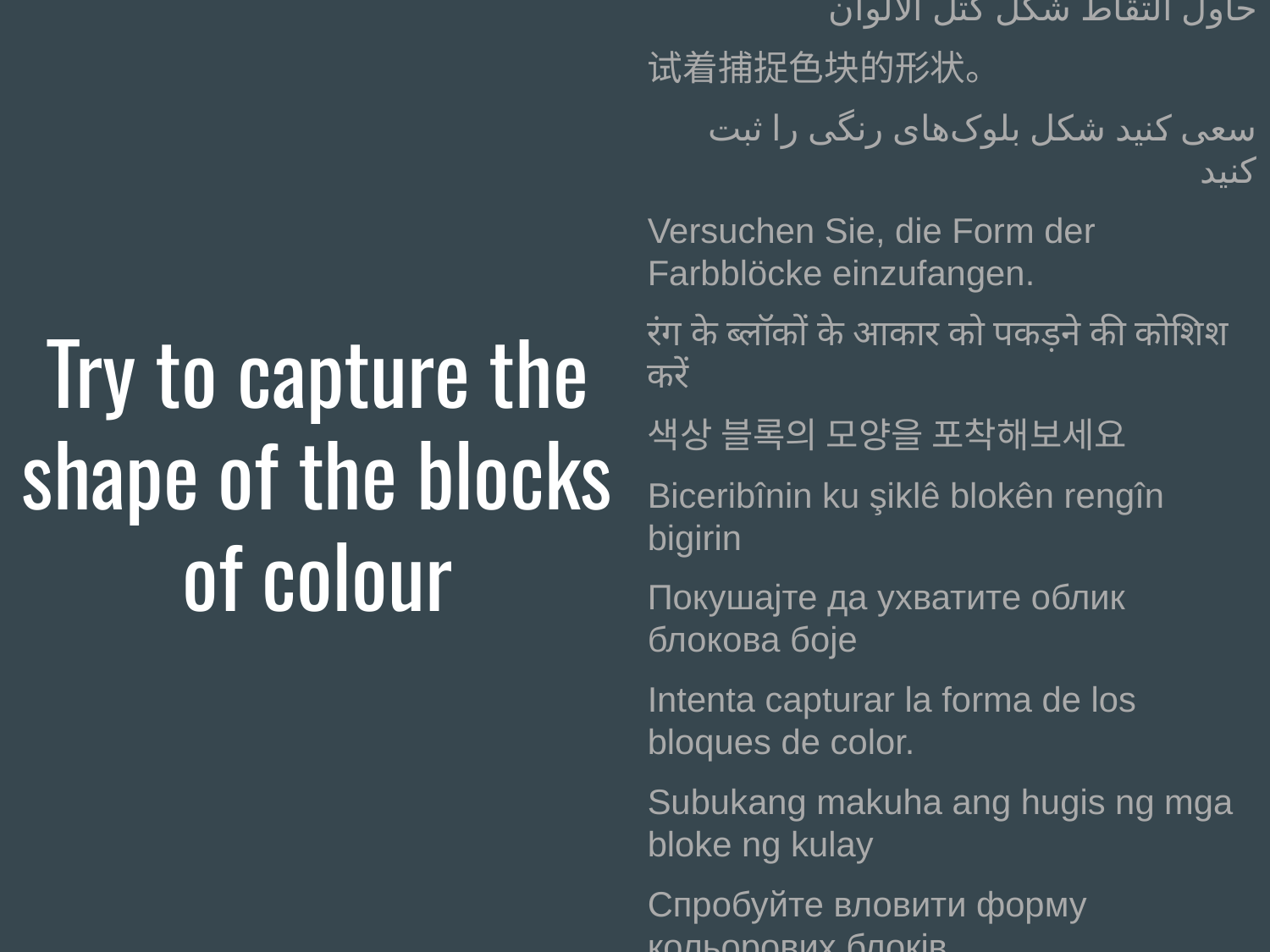

Try to capture the shape of the blocks of colour
حاول التقاط شكل كتل الألوان
试着捕捉色块的形状。
سعی کنید شکل بلوک‌های رنگی را ثبت کنید
Versuchen Sie, die Form der Farbblöcke einzufangen.
रंग के ब्लॉकों के आकार को पकड़ने की कोशिश करें
색상 블록의 모양을 포착해보세요
Biceribînin ku şiklê blokên rengîn bigirin
Покушајте да ухватите облик блокова боје
Intenta capturar la forma de los bloques de color.
Subukang makuha ang hugis ng mga bloke ng kulay
Спробуйте вловити форму кольорових блоків